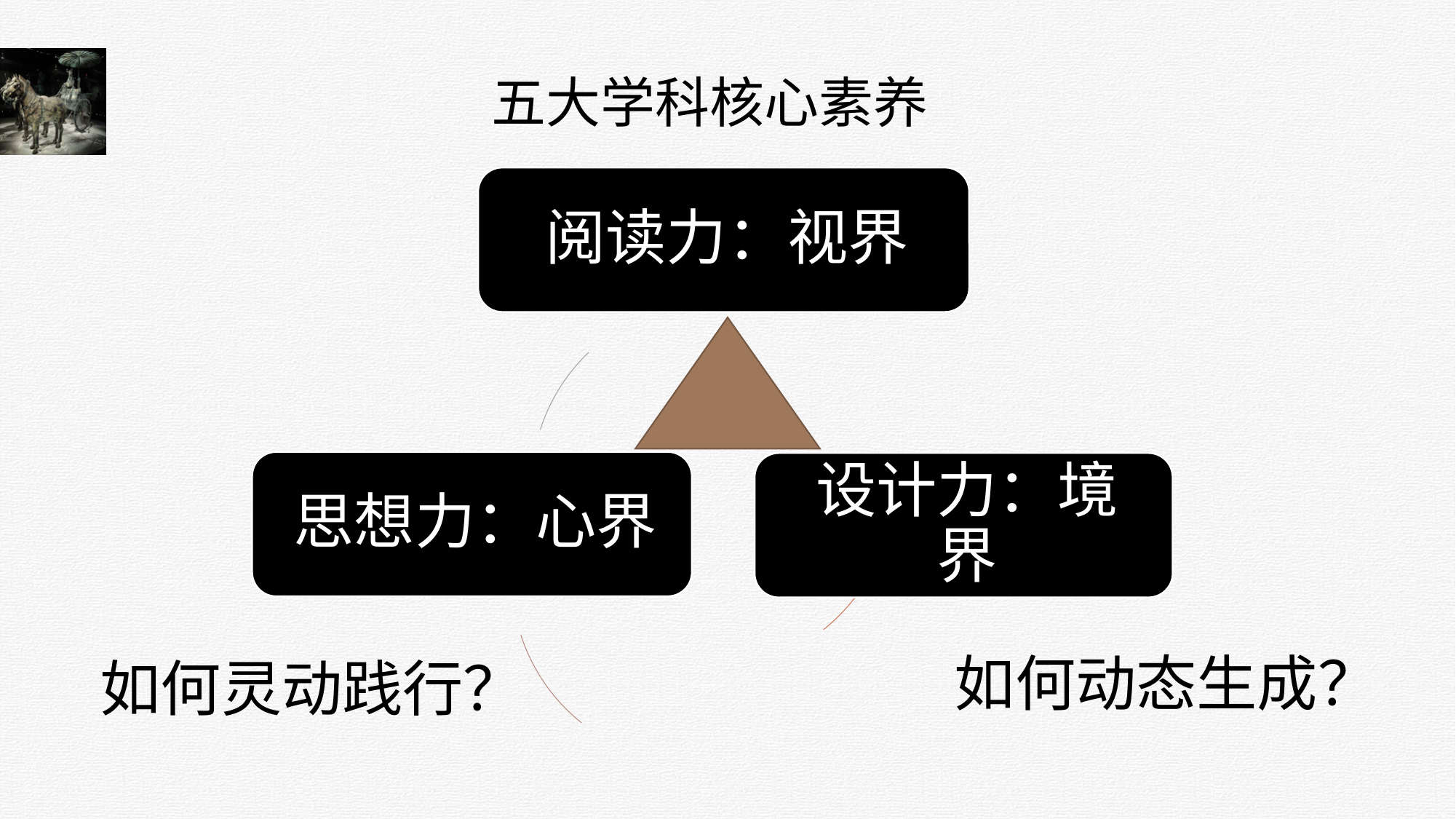

五大学科核心素养
阅读力：视界
设计力：境界
思想力：心界

如何动态生成？
如何灵动践行？